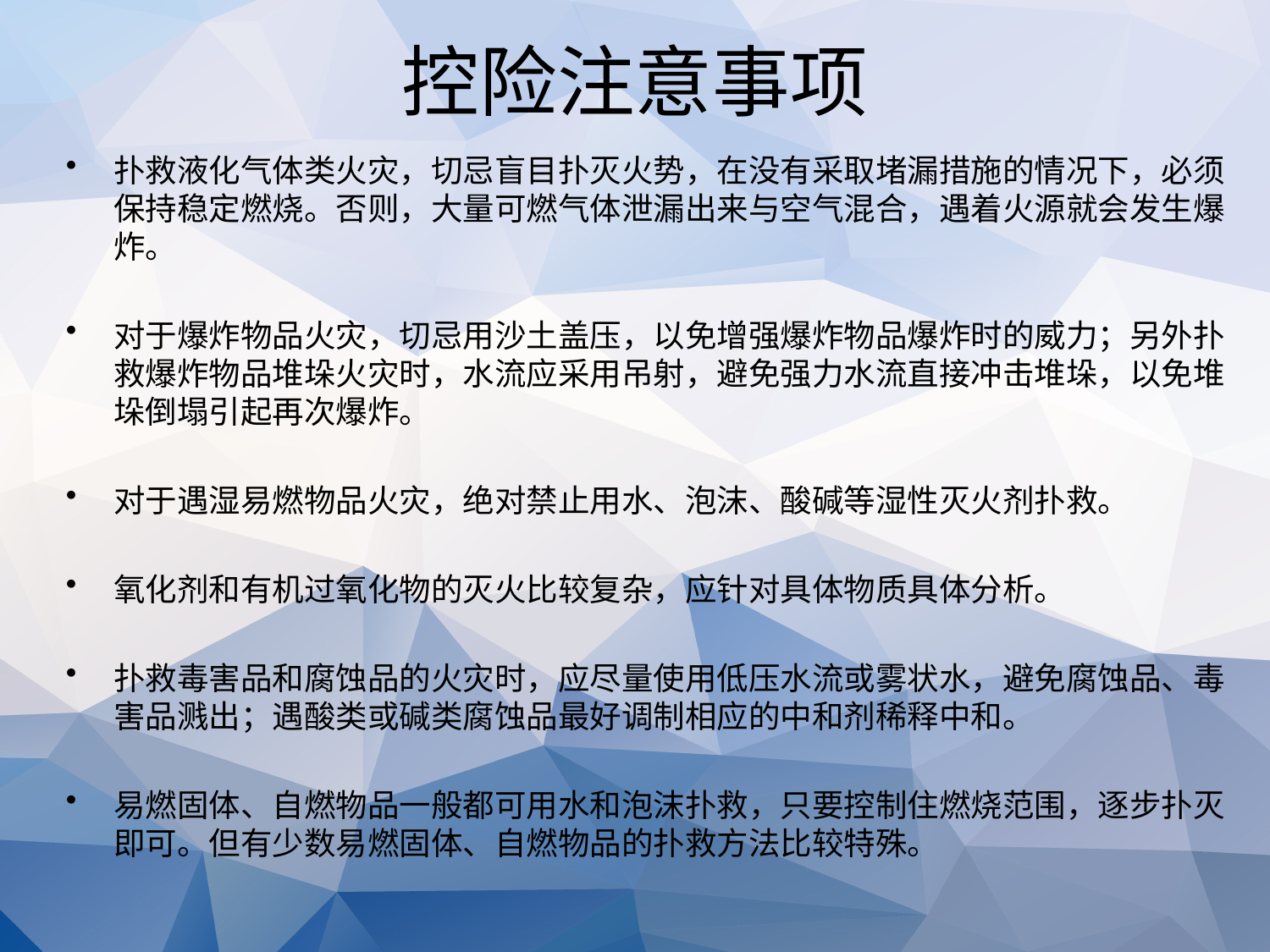

# 控险注意事项
扑救液化气体类火灾，切忌盲目扑灭火势，在没有采取堵漏措施的情况下，必须保持稳定燃烧。否则，大量可燃气体泄漏出来与空气混合，遇着火源就会发生爆炸。

对于爆炸物品火灾，切忌用沙土盖压，以免增强爆炸物品爆炸时的威力；另外扑救爆炸物品堆垛火灾时，水流应采用吊射，避免强力水流直接冲击堆垛，以免堆垛倒塌引起再次爆炸。

对于遇湿易燃物品火灾，绝对禁止用水、泡沫、酸碱等湿性灭火剂扑救。

氧化剂和有机过氧化物的灭火比较复杂，应针对具体物质具体分析。

扑救毒害品和腐蚀品的火灾时，应尽量使用低压水流或雾状水，避免腐蚀品、毒害品溅出；遇酸类或碱类腐蚀品最好调制相应的中和剂稀释中和。

易燃固体、自燃物品一般都可用水和泡沫扑救，只要控制住燃烧范围，逐步扑灭即可。但有少数易燃固体、自燃物品的扑救方法比较特殊。